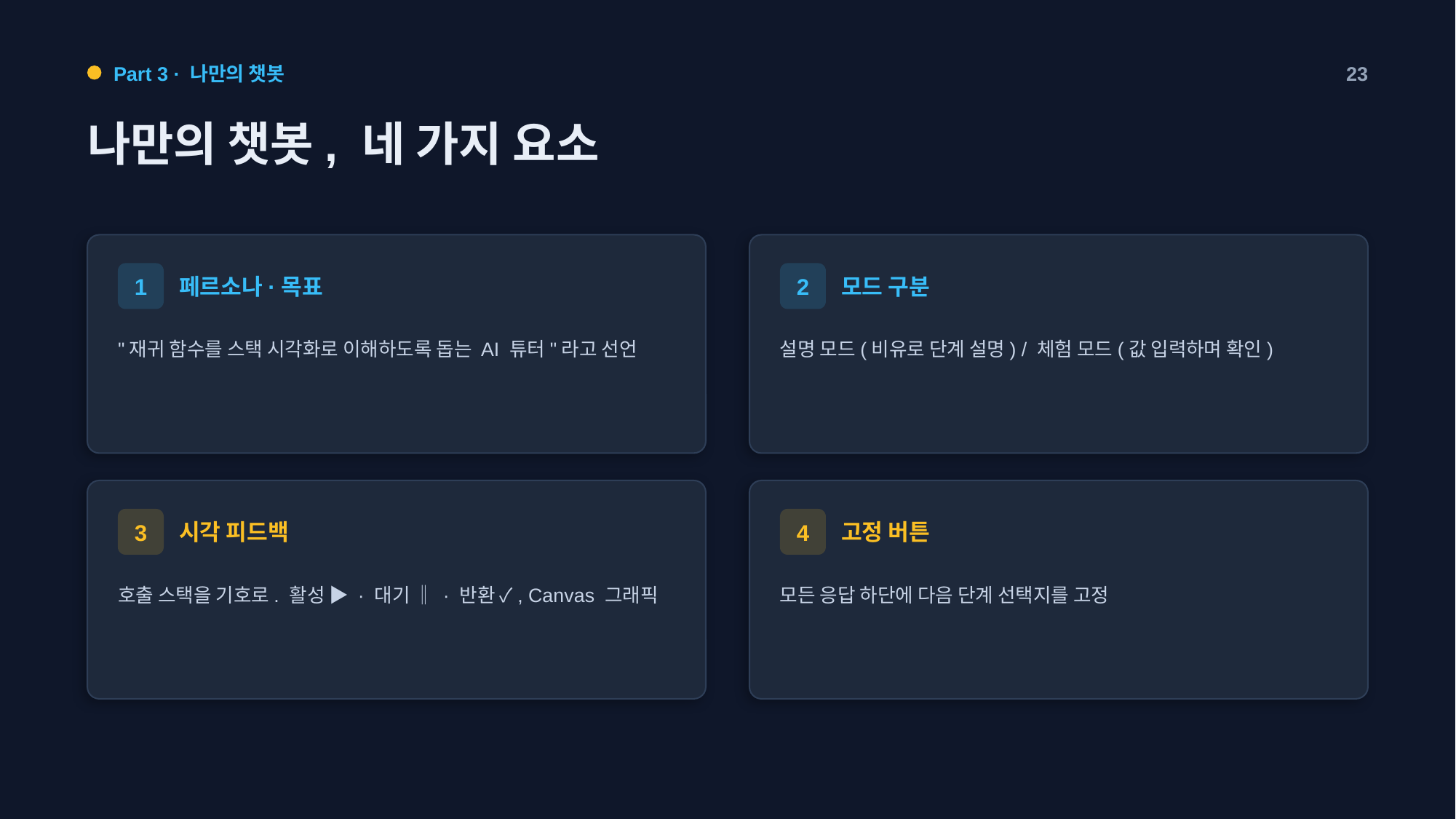

Part 3 · 나만의 챗봇
23

나만의 챗봇, 네 가지 요소

페르소나·목표
모드 구분

1

2
"재귀 함수를 스택 시각화로 이해하도록 돕는 AI 튜터"라고 선언
설명 모드(비유로 단계 설명) / 체험 모드(값 입력하며 확인)

시각 피드백
고정 버튼

3

4
호출 스택을 기호로. 활성 ▶ · 대기 ‖ · 반환 ✓, Canvas 그래픽
모든 응답 하단에 다음 단계 선택지를 고정